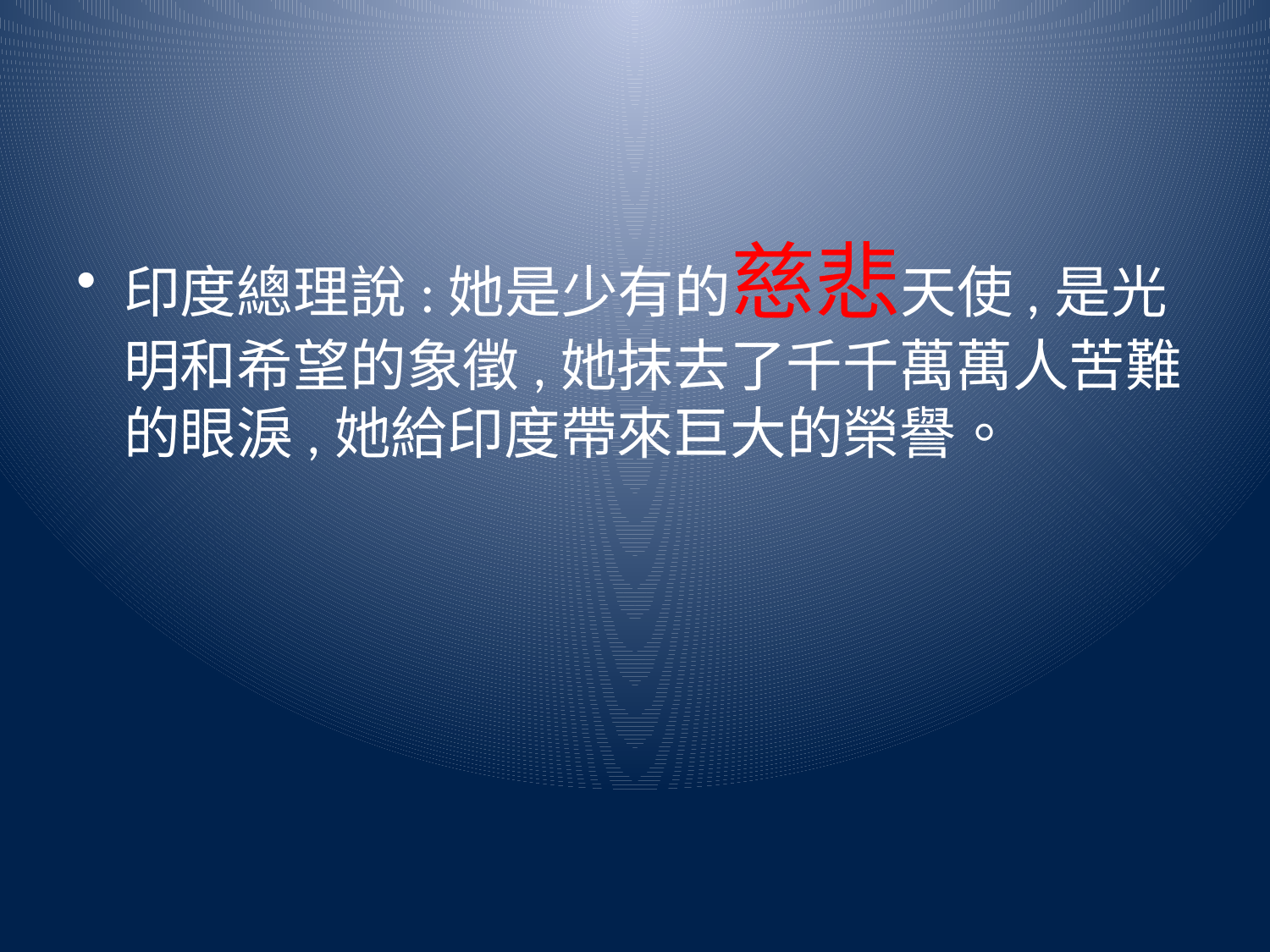

#
印度總理說:她是少有的慈悲天使,是光明和希望的象徵,她抹去了千千萬萬人苦難的眼淚,她給印度帶來巨大的榮譽。